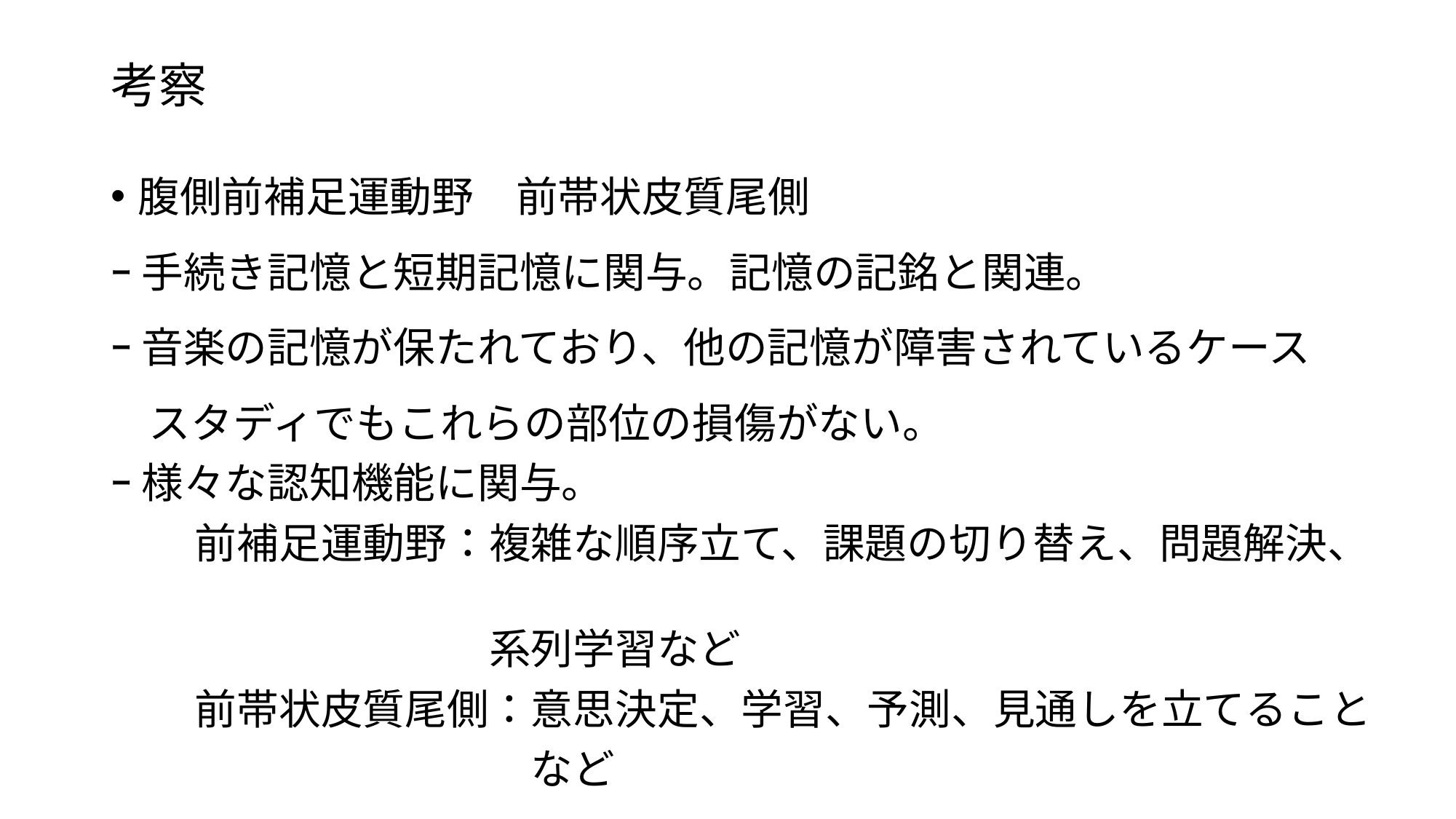

考察

腹側前補足運動野　前帯状皮質尾側
ｰ 手続き記憶と短期記憶に関与。記憶の記銘と関連。
ｰ 音楽の記憶が保たれており、他の記憶が障害されているケース
   スタディでもこれらの部位の損傷がない。
ｰ 様々な認知機能に関与。
　　前補足運動野：複雑な順序立て、課題の切り替え、問題解決、
　　　　　　　　　系列学習など
　　前帯状皮質尾側：意思決定、学習、予測、見通しを立てること
　　　　　　　　　　など